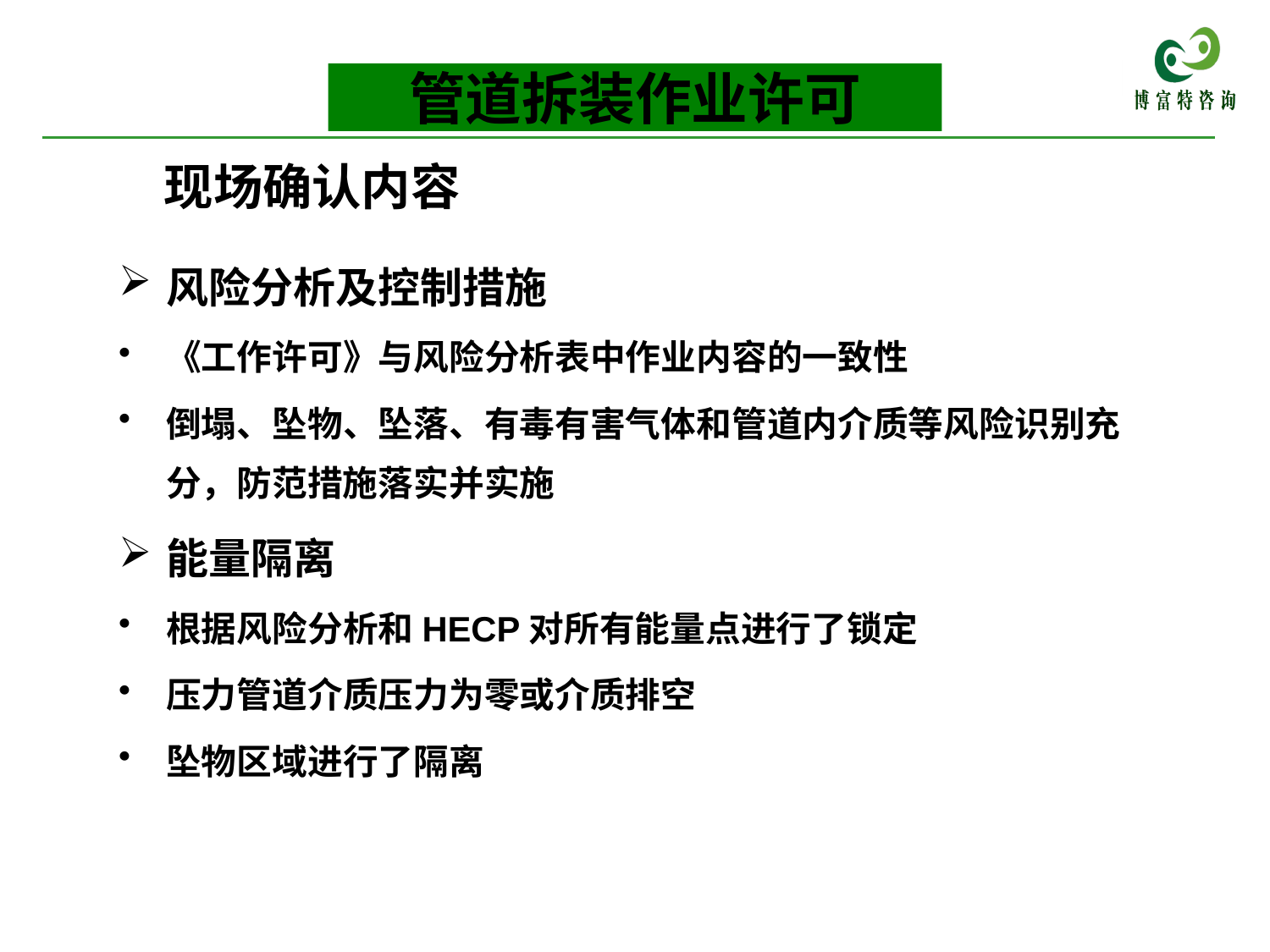

管道拆装作业许可
现场确认内容
风险分析及控制措施
《工作许可》与风险分析表中作业内容的一致性
倒塌、坠物、坠落、有毒有害气体和管道内介质等风险识别充分，防范措施落实并实施
能量隔离
根据风险分析和HECP对所有能量点进行了锁定
压力管道介质压力为零或介质排空
坠物区域进行了隔离